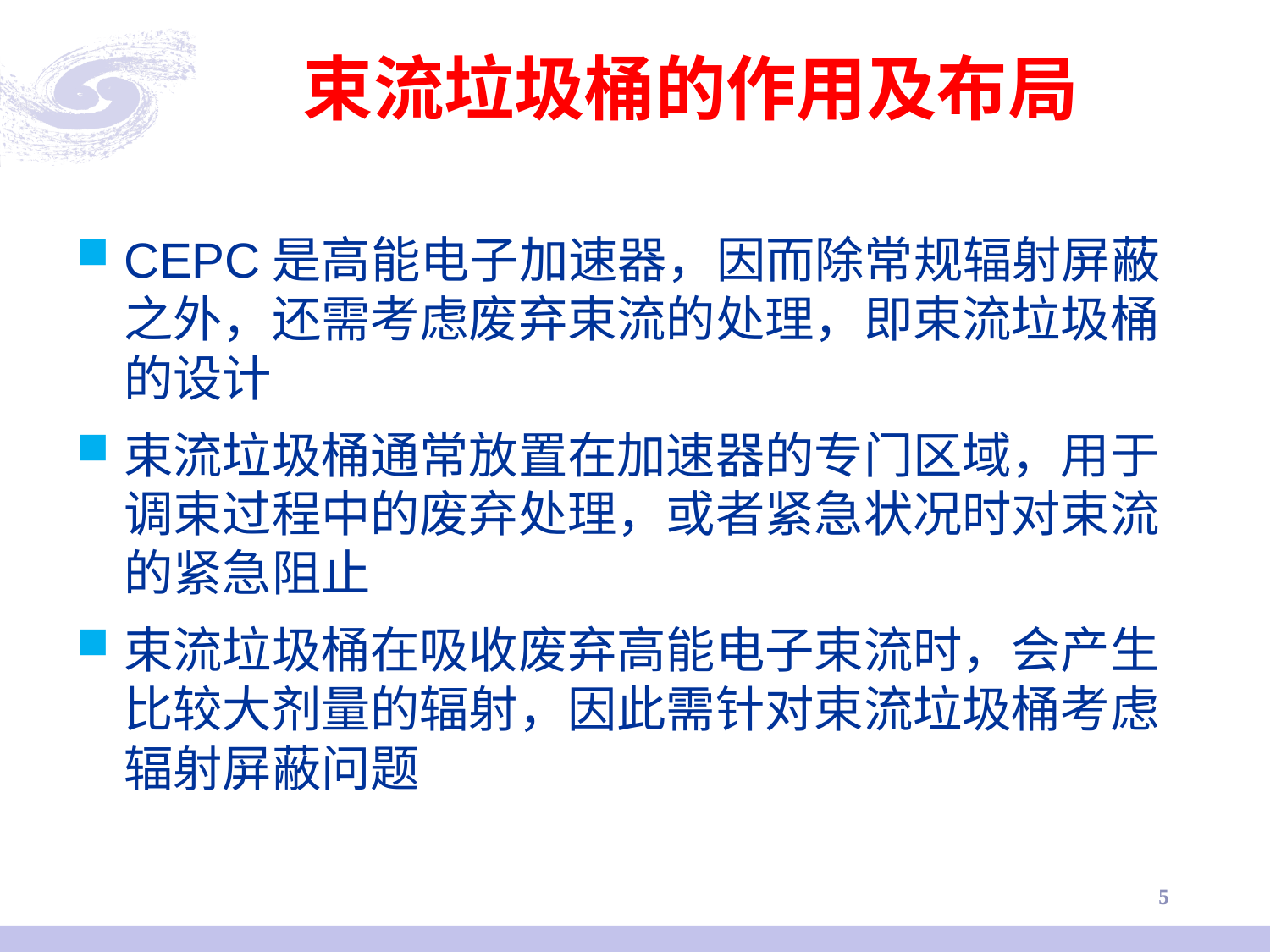

# 束流垃圾桶的作用及布局
CEPC是高能电子加速器，因而除常规辐射屏蔽之外，还需考虑废弃束流的处理，即束流垃圾桶的设计
束流垃圾桶通常放置在加速器的专门区域，用于调束过程中的废弃处理，或者紧急状况时对束流的紧急阻止
束流垃圾桶在吸收废弃高能电子束流时，会产生比较大剂量的辐射，因此需针对束流垃圾桶考虑辐射屏蔽问题
5